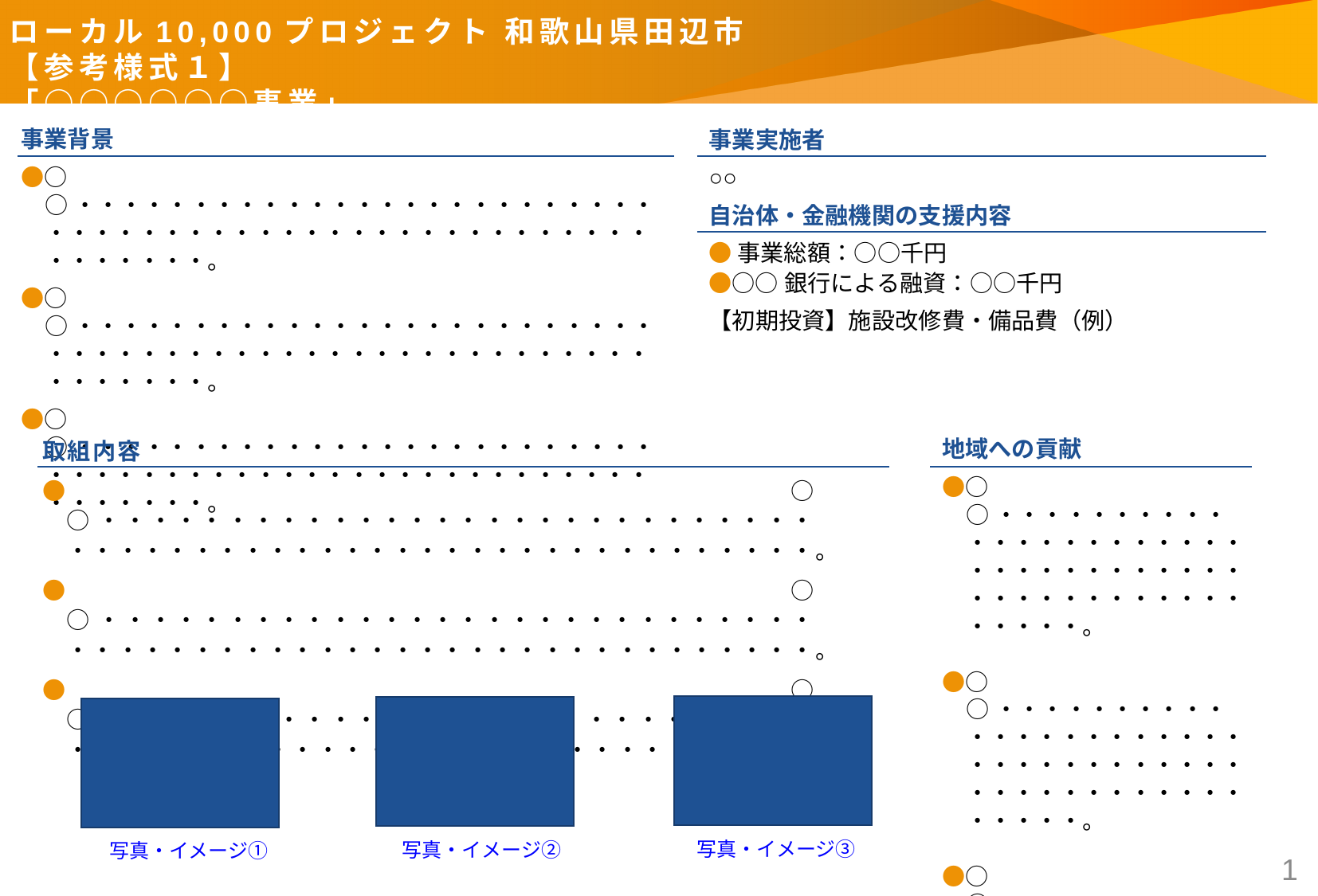

ローカル10,000プロジェクト 和歌山県田辺市　　　　　　　　　　　　　【参考様式１】
「○○○○○○事業」
事業背景
●○○・・・・・・・・・・・・・・・・・・・・・・・・・・・・・・・・・・・・・・・・・・・・・・・・・・・・・・・・・・。
●○○・・・・・・・・・・・・・・・・・・・・・・・・・・・・・・・・・・・・・・・・・・・・・・・・・・・・・・・・・・。
●○○・・・・・・・・・・・・・・・・・・・・・・・・・・・・・・・・・・・・・・・・・・・・・・・・・・・・・・・・・・。
事業実施者
○○
自治体・金融機関の支援内容
●事業総額：○○千円
●○○銀行による融資：○○千円
【初期投資】施設改修費・備品費（例）

取組内容
●○○・・・・・・・・・・・・・・・・・・・・・・・・・・・・・・・・・・・・・・・・・・・・・・・・・・・・・・・・・・。
●○○・・・・・・・・・・・・・・・・・・・・・・・・・・・・・・・・・・・・・・・・・・・・・・・・・・・・・・・・・・。
●○○・・・・・・・・・・・・・・・・・・・・・・・・・・・・・・・・・・・・・・・・・・・・・・・・・・・・・・・・・・。

地域への貢献
●○○・・・・・・・・・・・・・・・・・・・・・・・・・・・・・・・・・・・・・・・・・・・・・・・・・・・。

●○○・・・・・・・・・・・・・・・・・・・・・・・・・・・・・・・・・・・・・・・・・・・・・・・・・・・。

●○○・・・・・・・・・・・・・・・・・・・・・・・・・・・・・・・・・・・・・・・・・・・・・・・・・・・・・・・・・・・・・・・・・・・・・・・・・・・・・・・・・・・・・・・・・・・・・・・・・・・。

写真・イメージ③
写真・イメージ②
写真・イメージ①
1